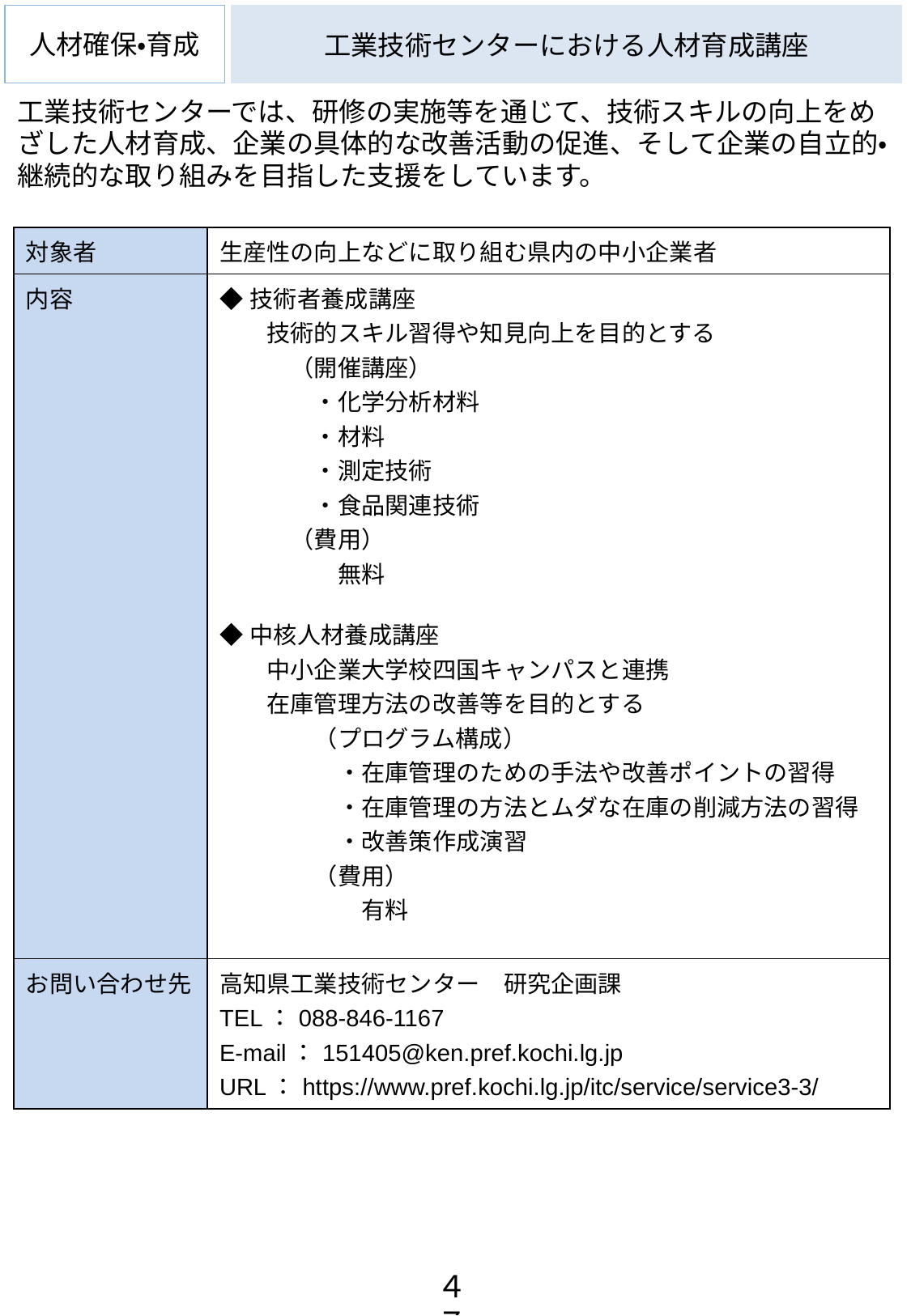

人材確保・育成
# 工業技術センターにおける人材育成講座
工業技術センターでは、研修の実施等を通じて、技術スキルの向上をめざした人材育成、企業の具体的な改善活動の促進、そして企業の自立的・継続的な取り組みを目指した支援をしています。
| 対象者 | 生産性の向上などに取り組む県内の中小企業者 |
| --- | --- |
| 内容 | ◆技術者養成講座 　　技術的スキル習得や知見向上を目的とする 　　　（開催講座） 　　　　・化学分析材料 　　　　・材料 　　　　・測定技術 　　　　・食品関連技術 　　　（費用） 　　　　　無料 ◆中核人材養成講座 　　中小企業大学校四国キャンパスと連携 　　在庫管理方法の改善等を目的とする 　　　　（プログラム構成） 　　　　　・在庫管理のための手法や改善ポイントの習得 　　　　　・在庫管理の方法とムダな在庫の削減方法の習得 　　　　　・改善策作成演習 　　　　（費用） 　　　　　　有料 |
| お問い合わせ先 | 高知県工業技術センター　研究企画課 TEL：088-846-1167 E-mail：151405@ken.pref.kochi.lg.jp URL：https://www.pref.kochi.lg.jp/itc/service/service3-3/ |
４７